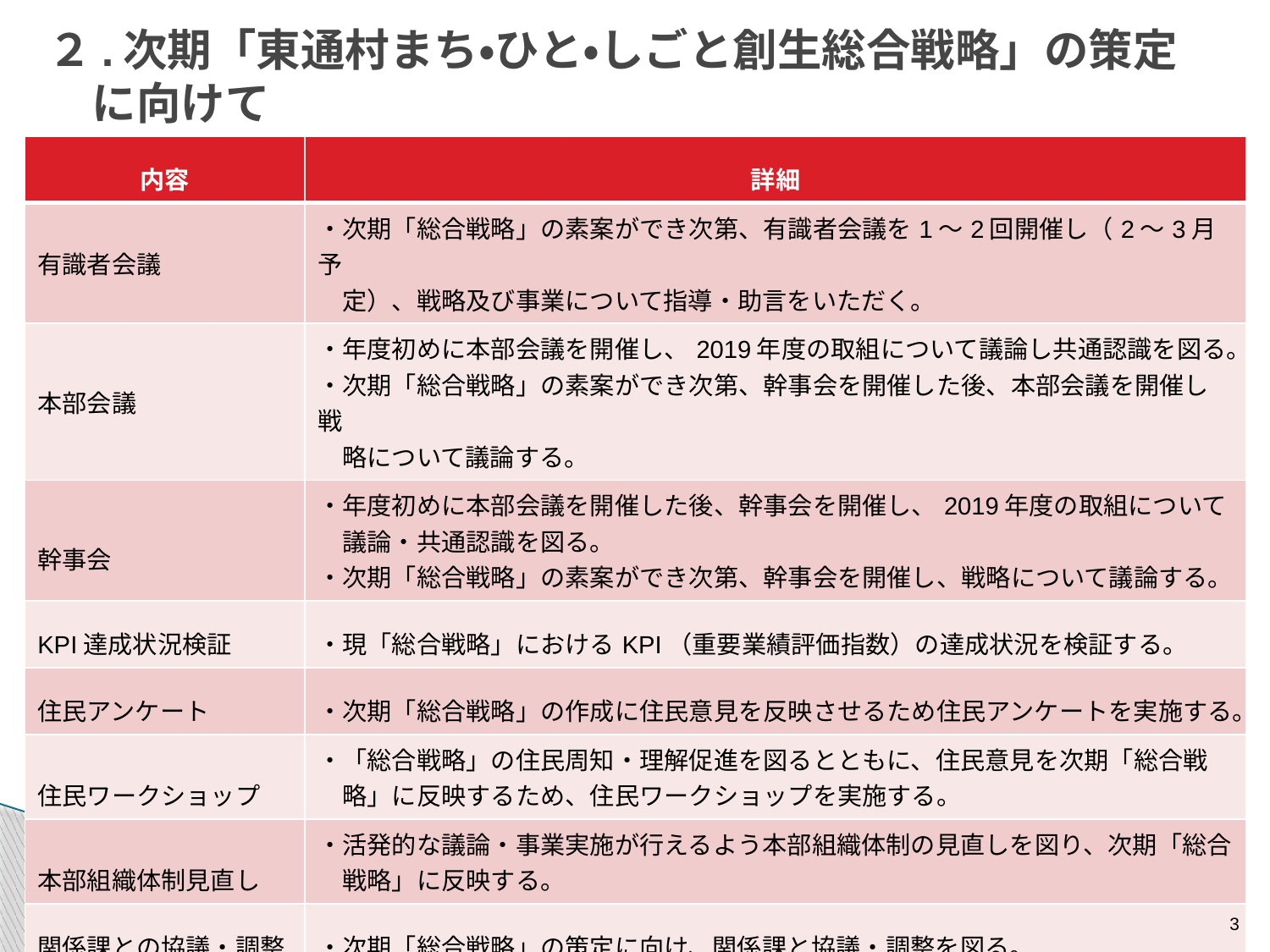

# ２.次期「東通村まち・ひと・しごと創生総合戦略」の策定 　に向けて
| 内容 | 詳細 |
| --- | --- |
| 有識者会議 | ・次期「総合戦略」の素案ができ次第、有識者会議を1～2回開催し（2～3月予 　定）、戦略及び事業について指導・助言をいただく。 |
| 本部会議 | ・年度初めに本部会議を開催し、2019年度の取組について議論し共通認識を図る。 ・次期「総合戦略」の素案ができ次第、幹事会を開催した後、本部会議を開催し戦 　略について議論する。 |
| 幹事会 | ・年度初めに本部会議を開催した後、幹事会を開催し、2019年度の取組について 　議論・共通認識を図る。 ・次期「総合戦略」の素案ができ次第、幹事会を開催し、戦略について議論する。 |
| KPI達成状況検証 | ・現「総合戦略」におけるKPI（重要業績評価指数）の達成状況を検証する。 |
| 住民アンケート | ・次期「総合戦略」の作成に住民意見を反映させるため住民アンケートを実施する。 |
| 住民ワークショップ | ・「総合戦略」の住民周知・理解促進を図るとともに、住民意見を次期「総合戦 　略」に反映するため、住民ワークショップを実施する。 |
| 本部組織体制見直し | ・活発的な議論・事業実施が行えるよう本部組織体制の見直しを図り、次期「総合 　戦略」に反映する。 |
| 関係課との協議・調整 | ・次期「総合戦略」の策定に向け、関係課と協議・調整を図る。 |
| 人口ビジョン見直し | ・国・県の方針・進捗状況等を踏まえながら、「人口ビジョン」の見直しをする。 |
| 次期「総合戦略」作成 | ・国・県の方針・進捗状況等を踏まえながら、次期「総合戦略」を策定する。 |
3